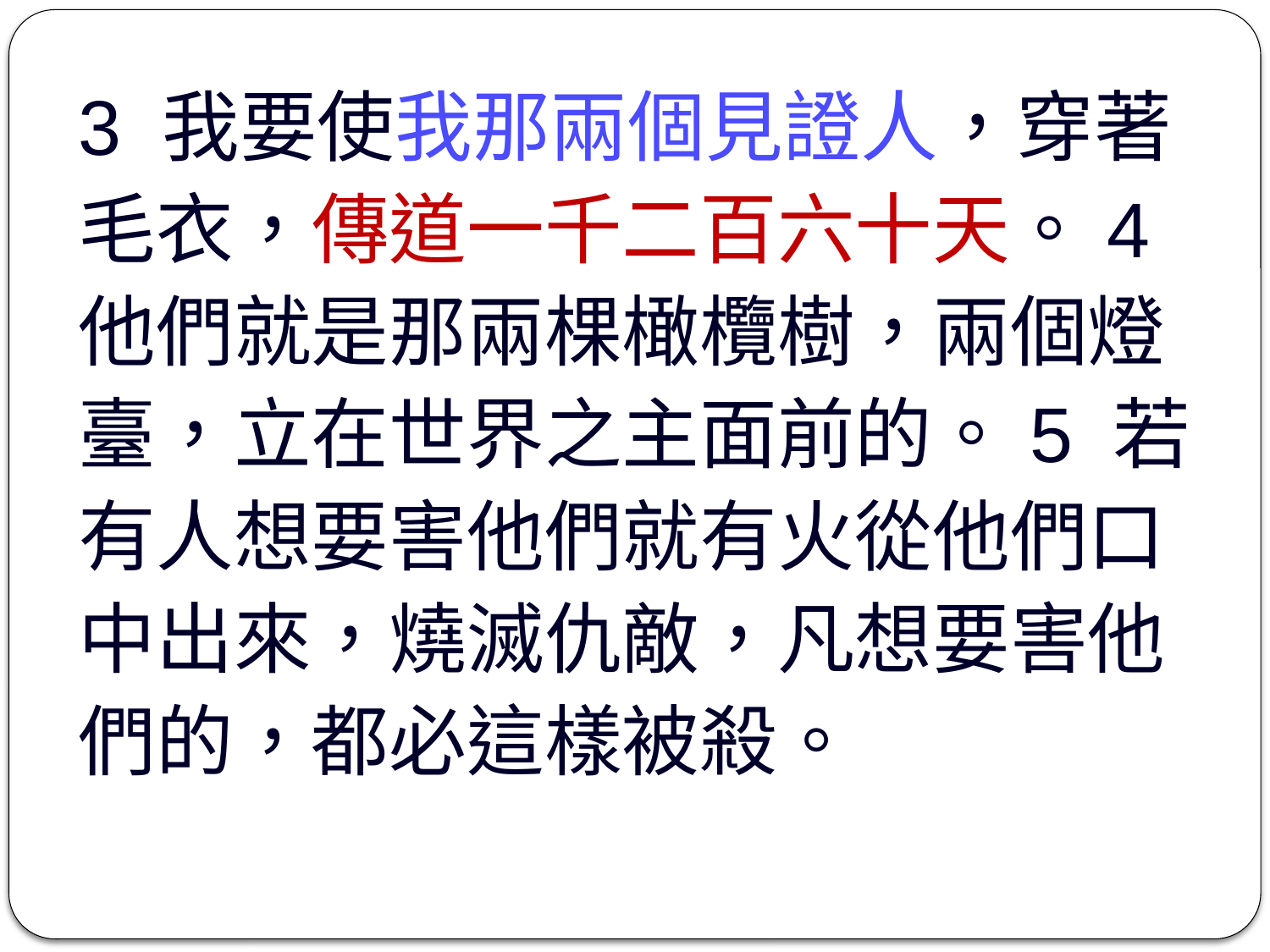

3 我要使我那兩個見證人，穿著毛衣，傳道一千二百六十天。4 他們就是那兩棵橄欖樹，兩個燈臺，立在世界之主面前的。5 若有人想要害他們就有火從他們口中出來，燒滅仇敵，凡想要害他們的，都必這樣被殺。